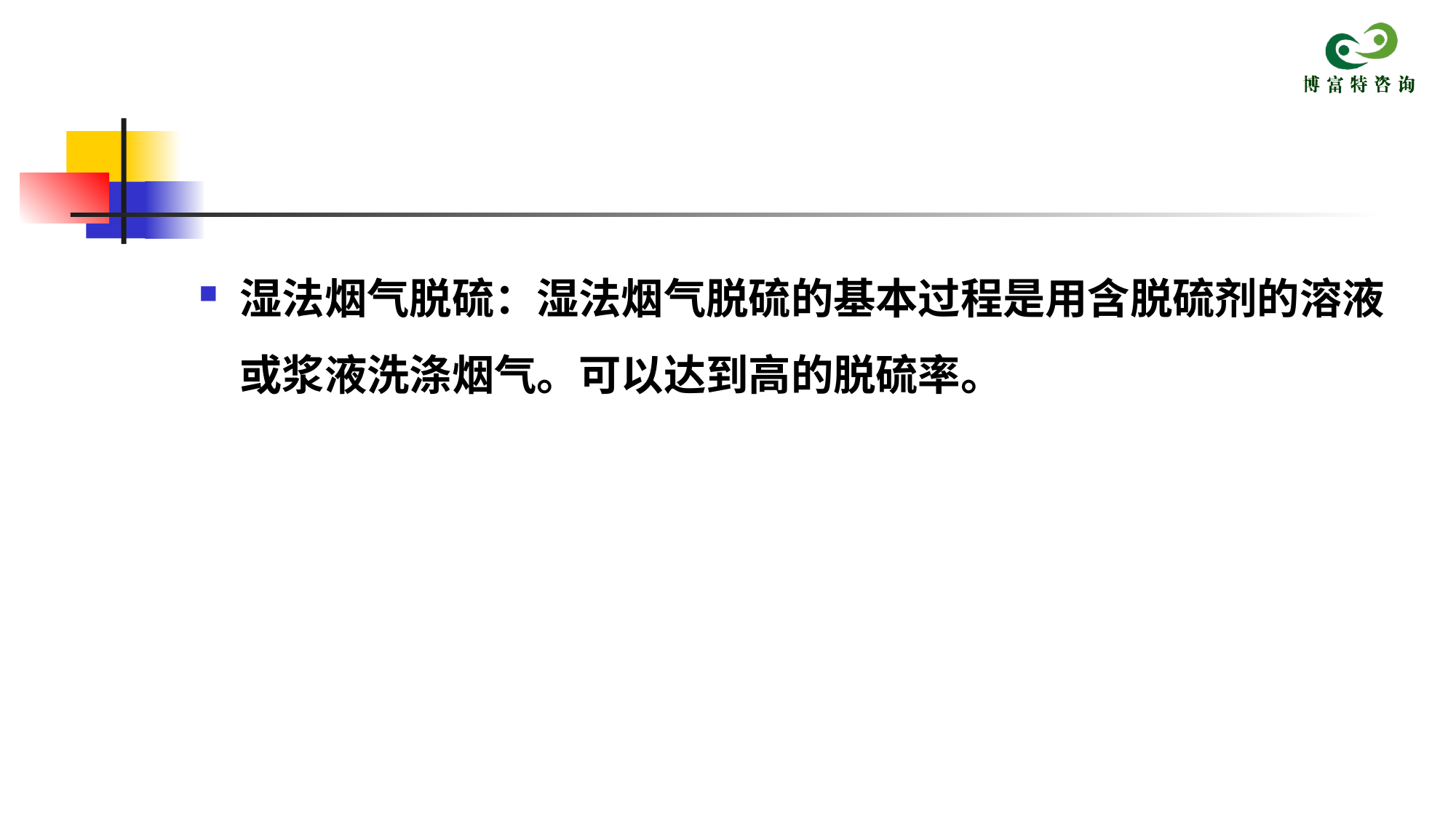

湿法烟气脱硫：湿法烟气脱硫的基本过程是用含脱硫剂的溶液或浆液洗涤烟气。可以达到高的脱硫率。